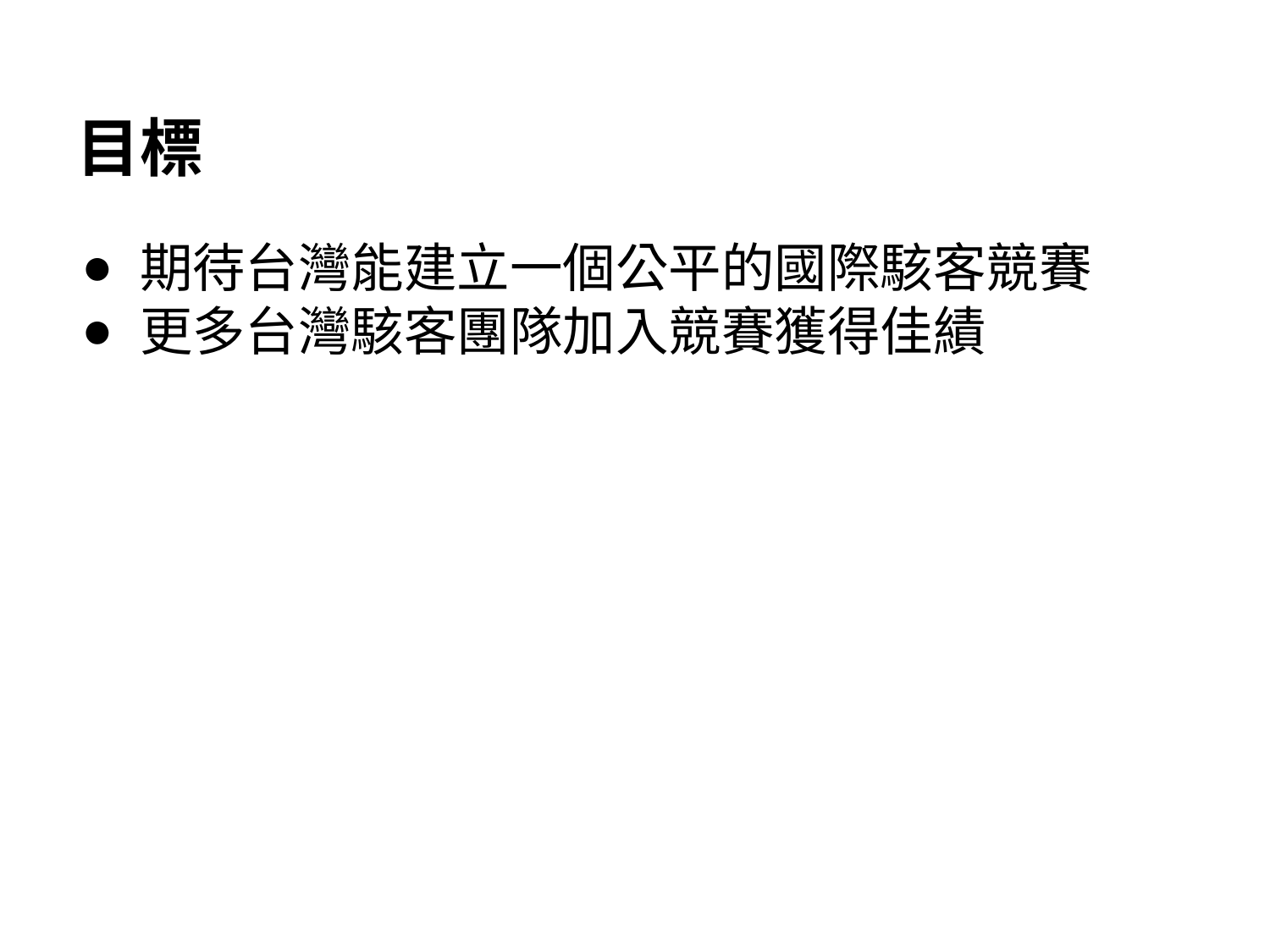

# 目標
期待台灣能建立一個公平的國際駭客競賽
更多台灣駭客團隊加入競賽獲得佳績